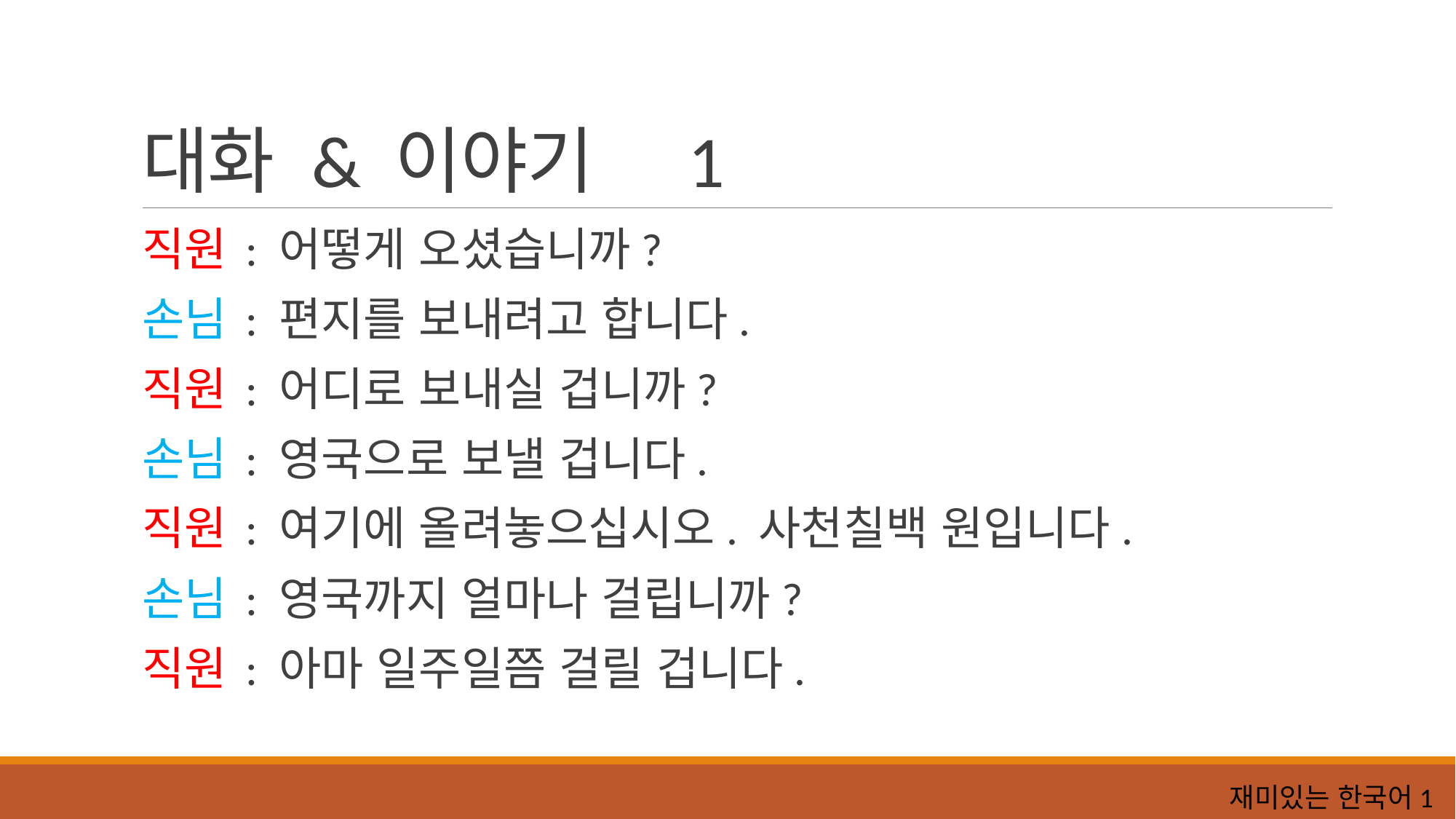

# 대화 & 이야기	1
직원	: 어떻게 오셨습니까?
손님	: 편지를 보내려고 합니다.
직원	: 어디로 보내실 겁니까?
손님	: 영국으로 보낼 겁니다.
직원	: 여기에 올려놓으십시오. 사천칠백 원입니다.
손님	: 영국까지 얼마나 걸립니까?
직원	: 아마 일주일쯤 걸릴 겁니다.
재미있는 한국어1